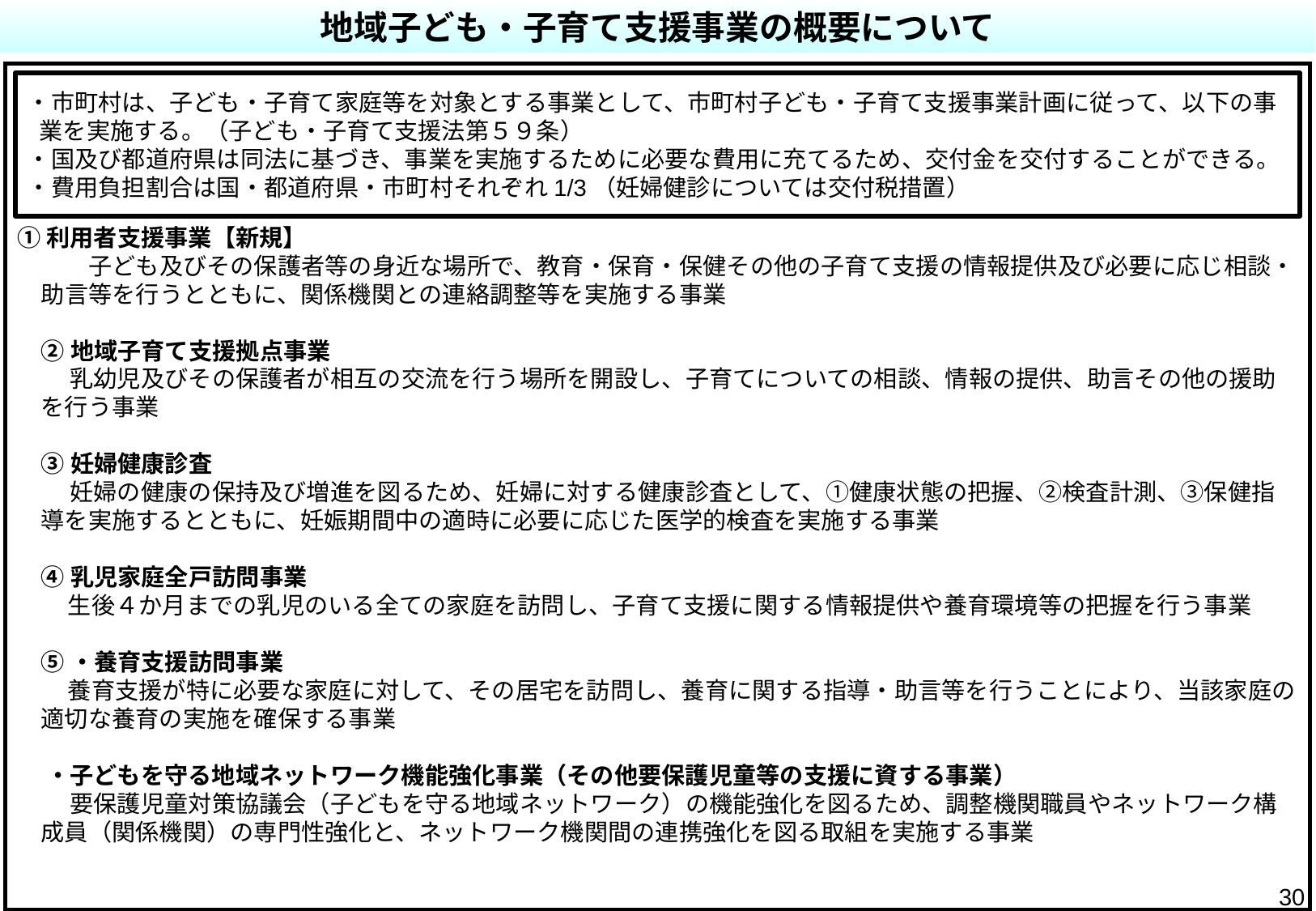

地域子ども・子育て支援事業の概要について

①利用者支援事業【新規】
　　子ども及びその保護者等の身近な場所で、教育・保育・保健その他の子育て支援の情報提供及び必要に応じ相談・助言等を行うとともに、関係機関との連絡調整等を実施する事業

②地域子育て支援拠点事業
　 乳幼児及びその保護者が相互の交流を行う場所を開設し、子育てについての相談、情報の提供、助言その他の援助を行う事業

③妊婦健康診査
　 妊婦の健康の保持及び増進を図るため、妊婦に対する健康診査として、①健康状態の把握、②検査計測、③保健指導を実施するとともに、妊娠期間中の適時に必要に応じた医学的検査を実施する事業

④乳児家庭全戸訪問事業
    生後４か月までの乳児のいる全ての家庭を訪問し、子育て支援に関する情報提供や養育環境等の把握を行う事業

⑤・養育支援訪問事業
    養育支援が特に必要な家庭に対して、その居宅を訪問し、養育に関する指導・助言等を行うことにより、当該家庭の適切な養育の実施を確保する事業

　 ・子どもを守る地域ネットワーク機能強化事業（その他要保護児童等の支援に資する事業）
　 要保護児童対策協議会（子どもを守る地域ネットワーク）の機能強化を図るため、調整機関職員やネットワーク構成員（関係機関）の専門性強化と、ネットワーク機関間の連携強化を図る取組を実施する事業

・市町村は、子ども・子育て家庭等を対象とする事業として、市町村子ども・子育て支援事業計画に従って、以下の事業を実施する。（子ども・子育て支援法第５９条）
・国及び都道府県は同法に基づき、事業を実施するために必要な費用に充てるため、交付金を交付することができる。
・費用負担割合は国・都道府県・市町村それぞれ1/3（妊婦健診については交付税措置）
30